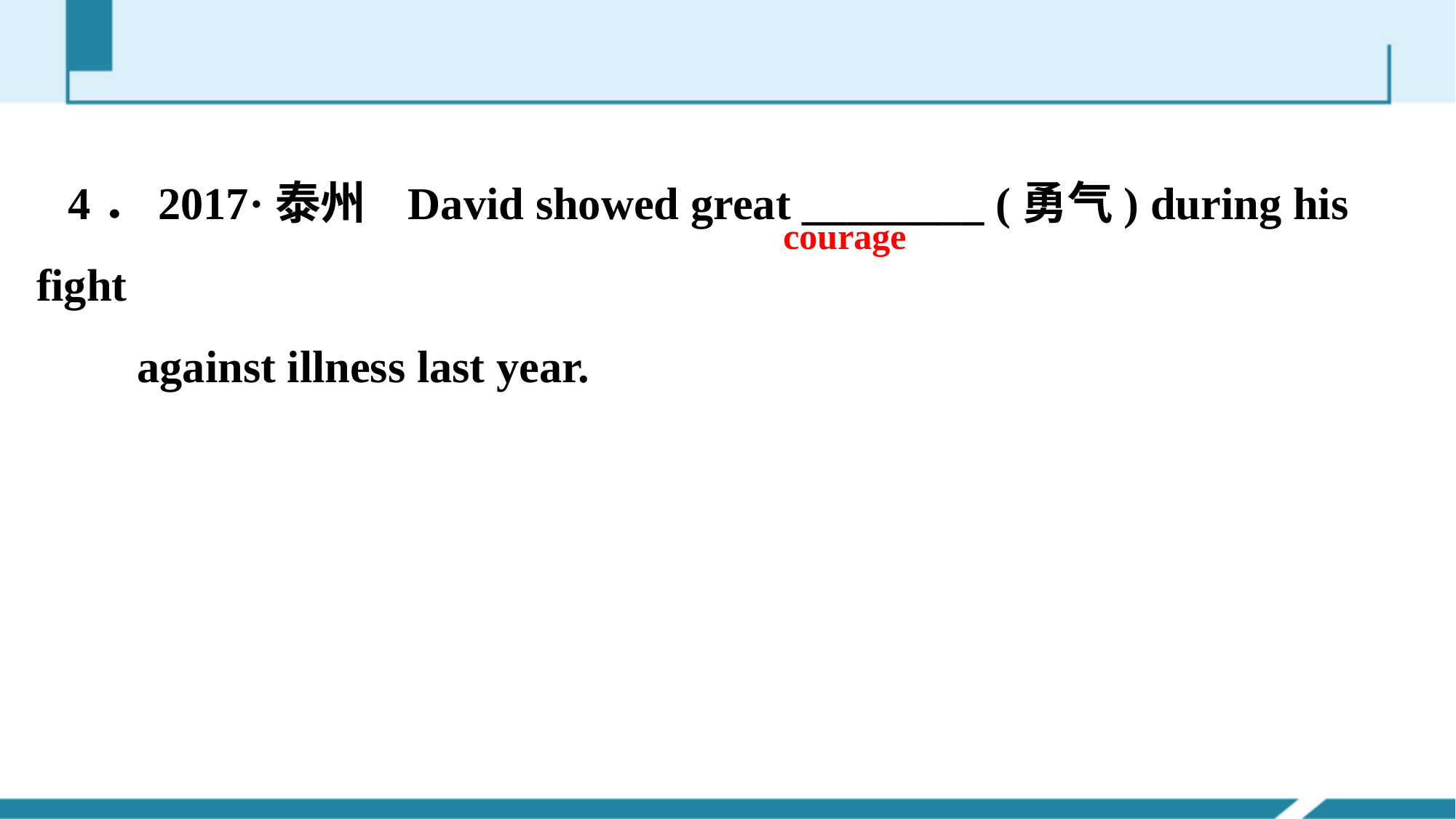

courage
4．2017·泰州   David showed great ________ (勇气) during his fight
      against illness last year.